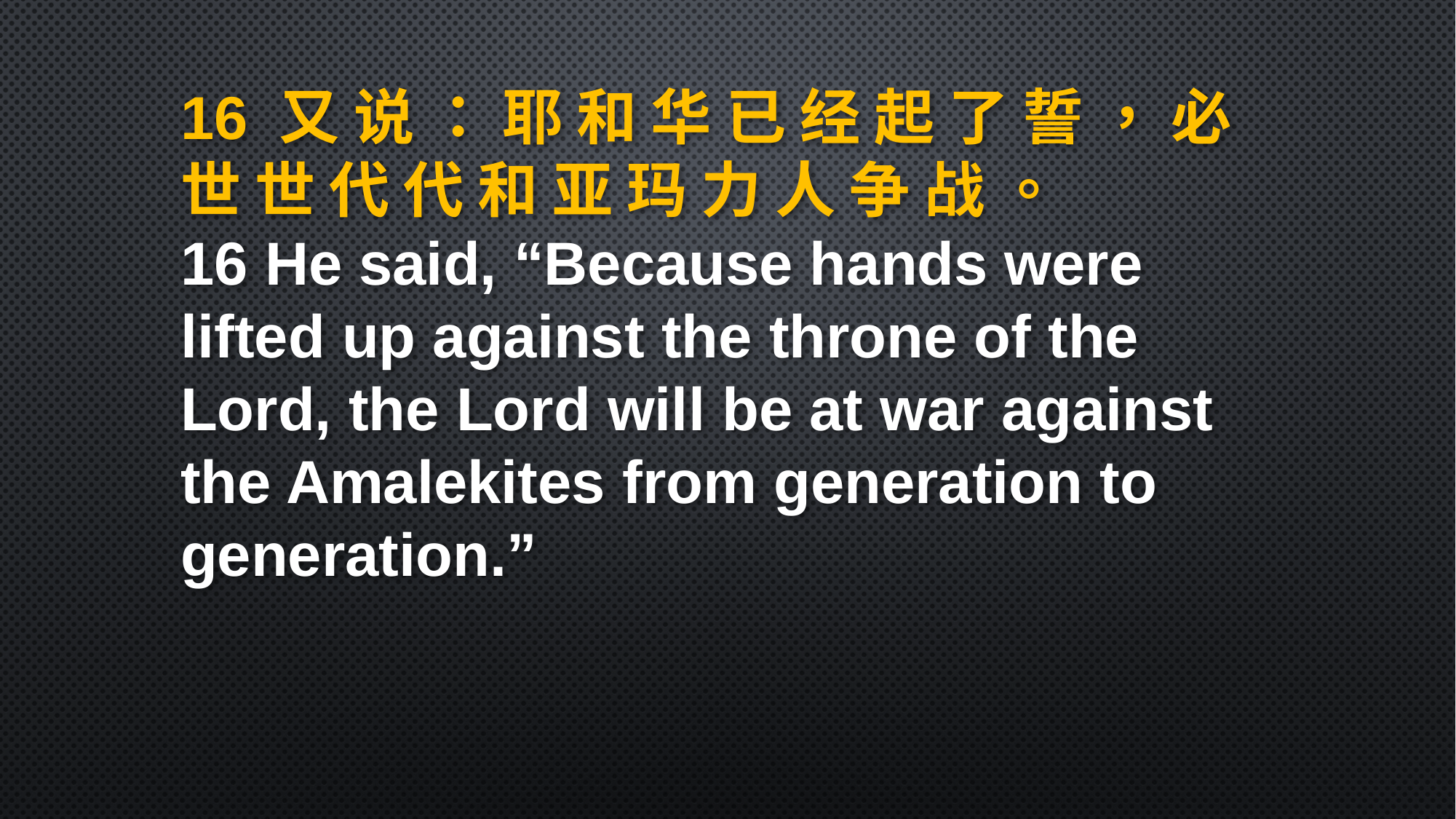

16 又 说 ： 耶 和 华 已 经 起 了 誓 ， 必 世 世 代 代 和 亚 玛 力 人 争 战 。
16 He said, “Because hands were lifted up against the throne of the Lord, the Lord will be at war against the Amalekites from generation to generation.”